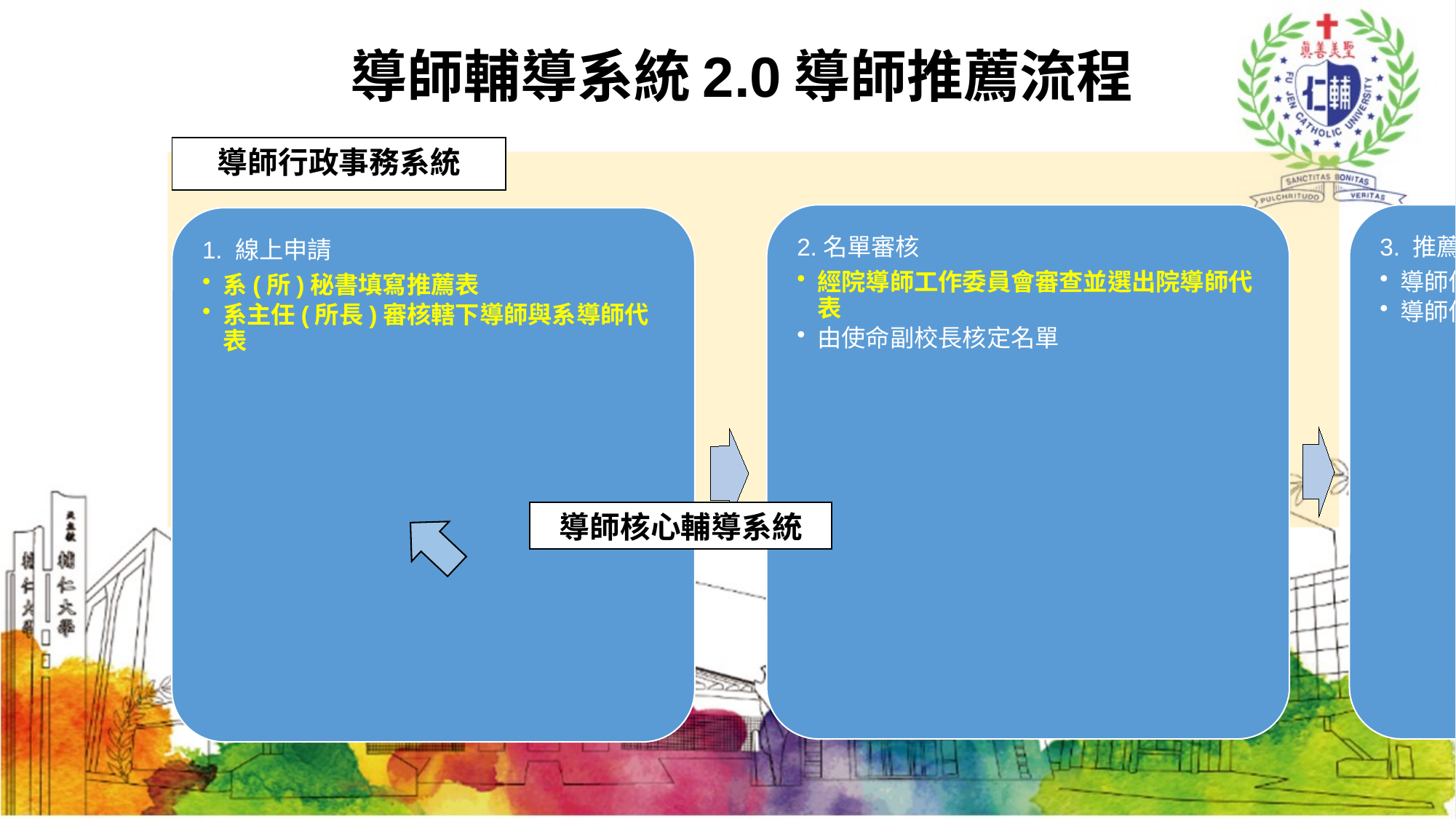

# 導師輔導系統2.0導師推薦流程
導師行政事務系統

1. 線上申請
系(所)秘書填寫推薦表
系主任(所長)審核轄下導師與系導師代表

2.名單審核
經院導師工作委員會審查並選出院導師代表
由使命副校長核定名單

3. 推薦完成
導師個人線服務證明
導師個人輔導經驗分享

4.即時異動
即時未指定導師學生名單
未完成線上推薦導師名單
導師核心輔導系統